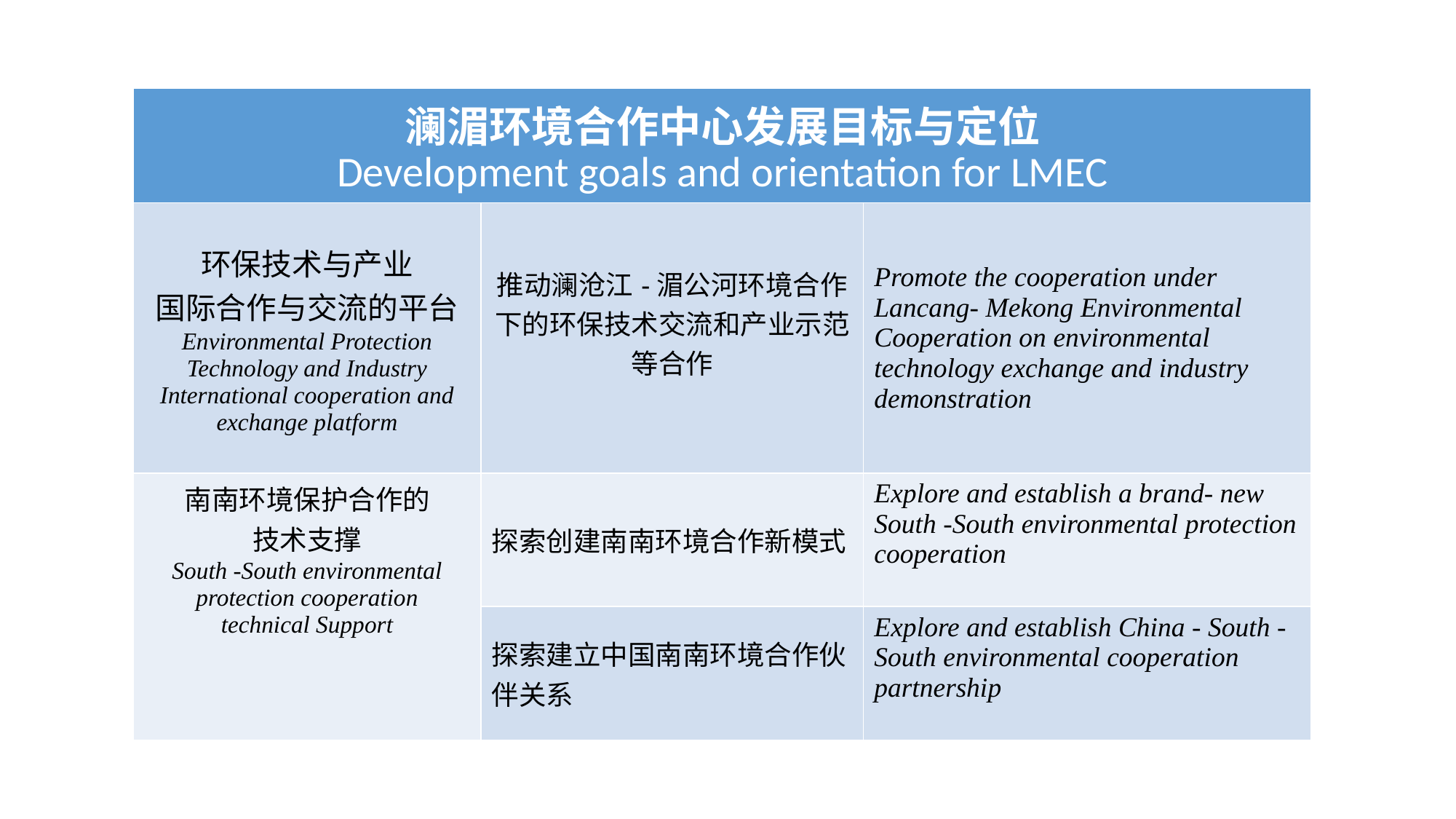

| 澜湄环境合作中心发展目标与定位 Development goals and orientation for LMEC |  |  |
| --- | --- | --- |
| 环保技术与产业 国际合作与交流的平台 Environmental Protection Technology and Industry International cooperation and exchange platform | 推动澜沧江-湄公河环境合作下的环保技术交流和产业示范等合作 | Promote the cooperation under Lancang- Mekong Environmental Cooperation on environmental technology exchange and industry demonstration |
| 南南环境保护合作的 技术支撑 South -South environmental protection cooperation technical Support | 探索创建南南环境合作新模式 | Explore and establish a brand- new South -South environmental protection cooperation |
|  | 探索建立中国南南环境合作伙伴关系 | Explore and establish China - South - South environmental cooperation partnership |